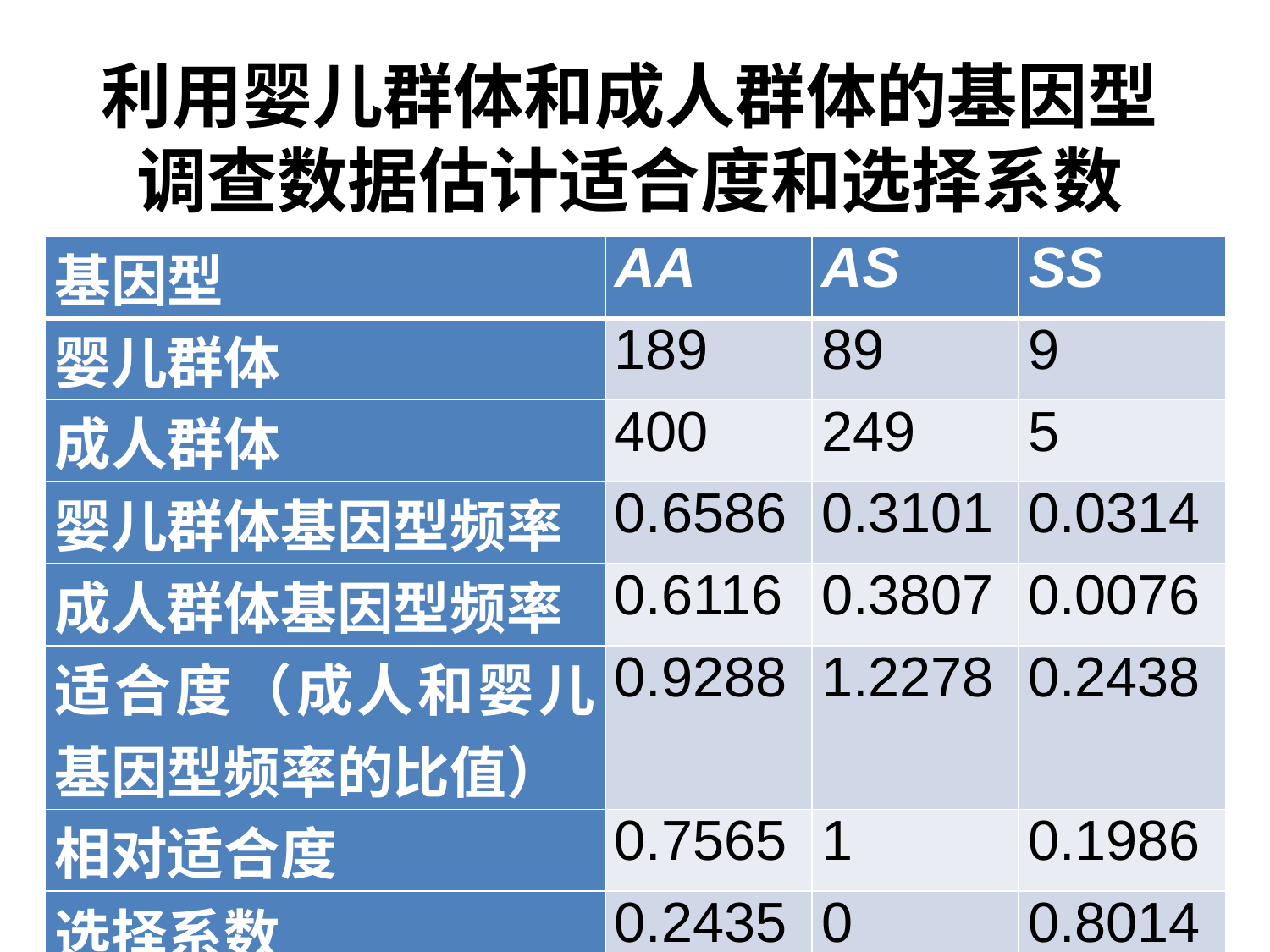

# 利用婴儿群体和成人群体的基因型调查数据估计适合度和选择系数
| 基因型 | AA | AS | SS |
| --- | --- | --- | --- |
| 婴儿群体 | 189 | 89 | 9 |
| 成人群体 | 400 | 249 | 5 |
| 婴儿群体基因型频率 | 0.6586 | 0.3101 | 0.0314 |
| 成人群体基因型频率 | 0.6116 | 0.3807 | 0.0076 |
| 适合度（成人和婴儿基因型频率的比值） | 0.9288 | 1.2278 | 0.2438 |
| 相对适合度 | 0.7565 | 1 | 0.1986 |
| 选择系数 | 0.2435 | 0 | 0.8014 |